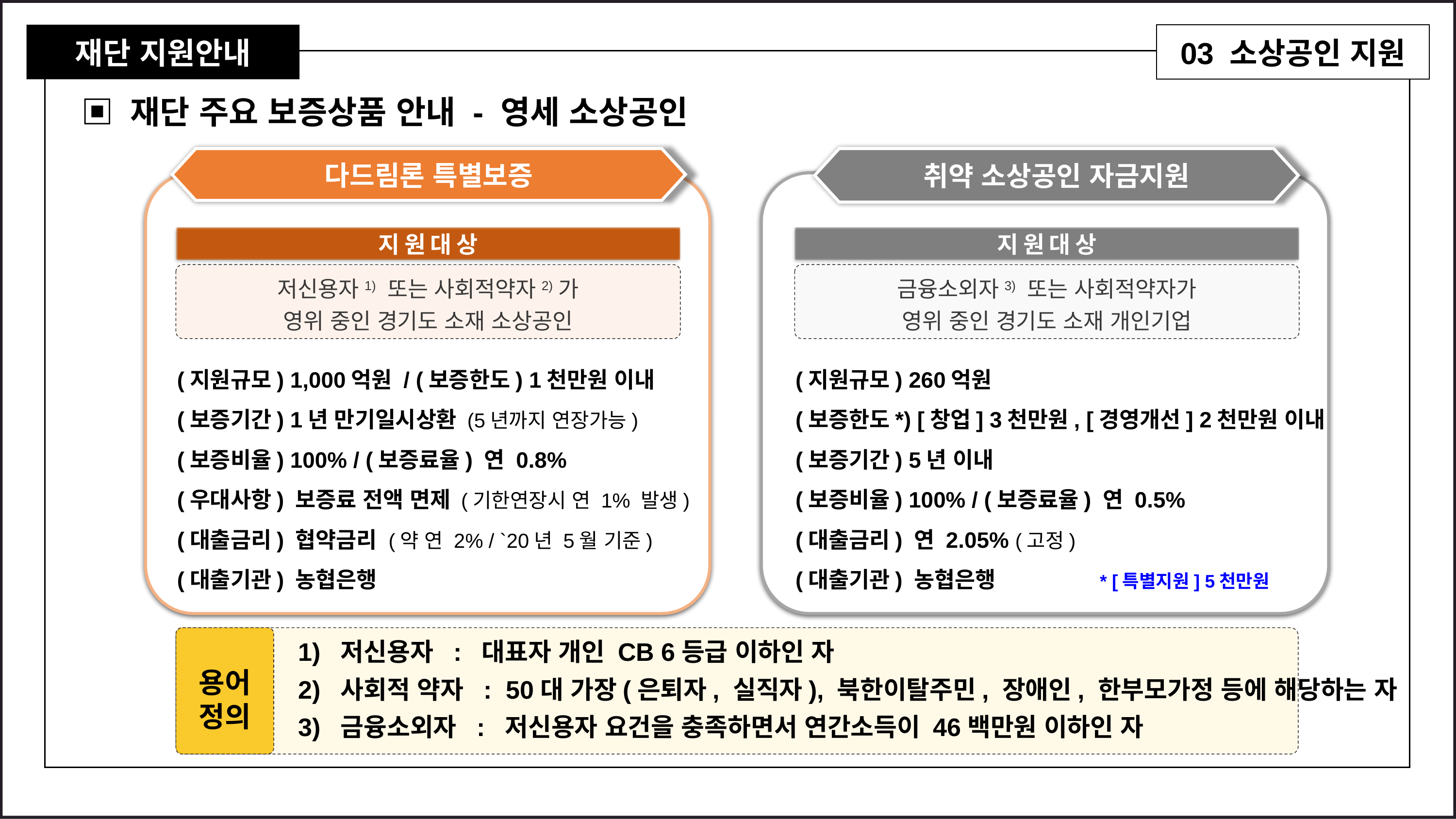

재단 지원안내
03 소상공인 지원

▣ 재단 주요 보증상품 안내 - 영세 소상공인
다드림론 특별보증
취약 소상공인 자금지원

지원대상
지원대상
저신용자1) 또는 사회적약자2)가
영위 중인 경기도 소재 소상공인
금융소외자3) 또는 사회적약자가
영위 중인 경기도 소재 개인기업
(지원규모) 1,000억원 / (보증한도) 1천만원 이내
(보증기간) 1년 만기일시상환 (5년까지 연장가능)
(보증비율) 100% / (보증료율) 연 0.8%
(우대사항) 보증료 전액 면제 (기한연장시 연 1% 발생)
(대출금리) 협약금리 (약 연 2% / `20년 5월 기준)
(대출기관) 농협은행

(지원규모) 260억원
(보증한도*) [창업] 3천만원, [경영개선] 2천만원 이내
(보증기간) 5년 이내
(보증비율) 100% / (보증료율) 연 0.5%
(대출금리) 연 2.05% (고정)
(대출기관) 농협은행                * [특별지원] 5천만원

                1)  저신용자  :  대표자 개인 CB 6등급 이하인 자

                2)  사회적 약자  :  50대 가장(은퇴자, 실직자), 북한이탈주민, 장애인, 한부모가정 등에 해당하는 자

                3)  금융소외자  :  저신용자 요건을 충족하면서 연간소득이 46백만원 이하인 자

용어
정의